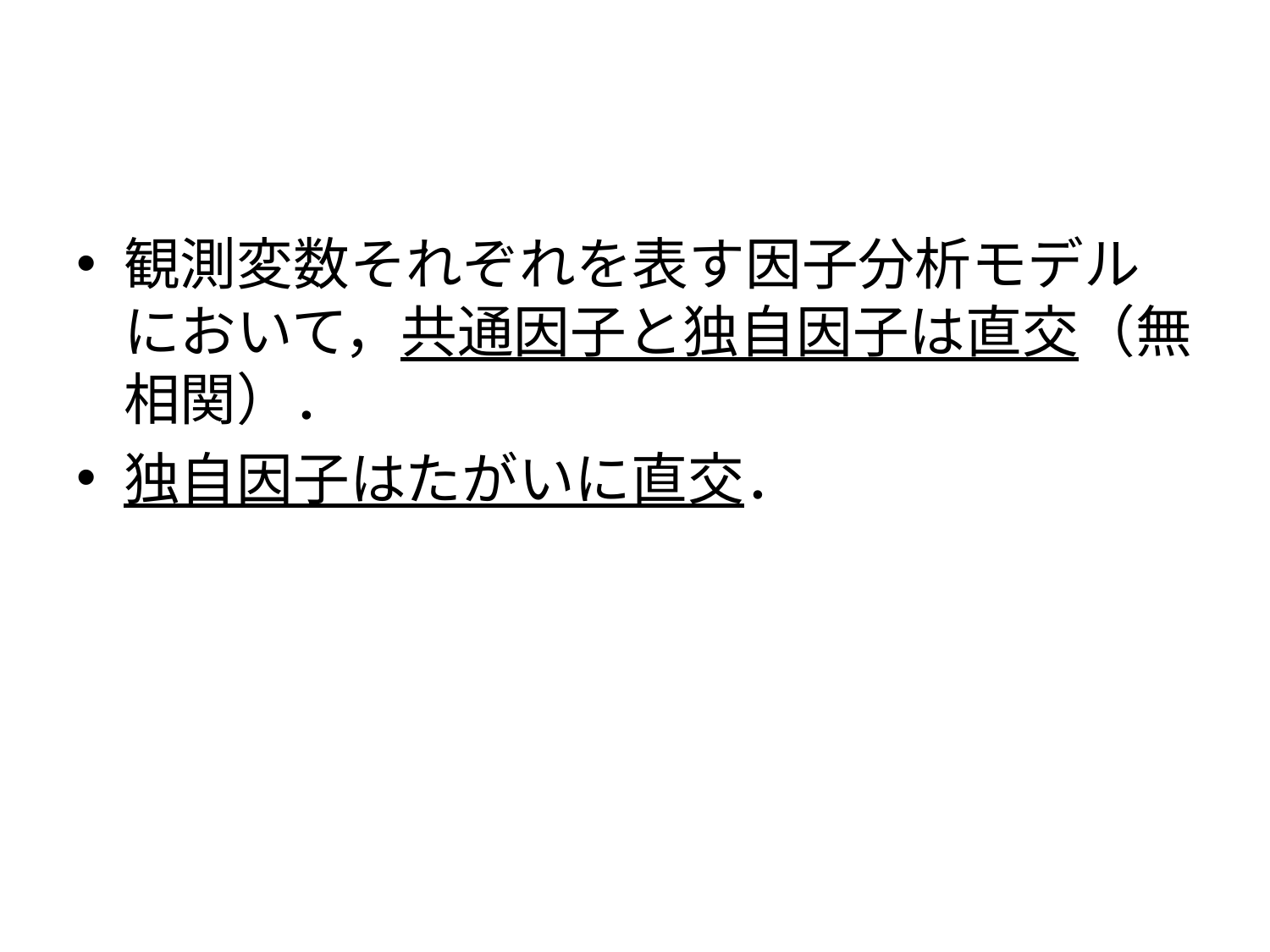

#
観測変数それぞれを表す因子分析モデルにおいて，共通因子と独自因子は直交（無相関）．
独自因子はたがいに直交．